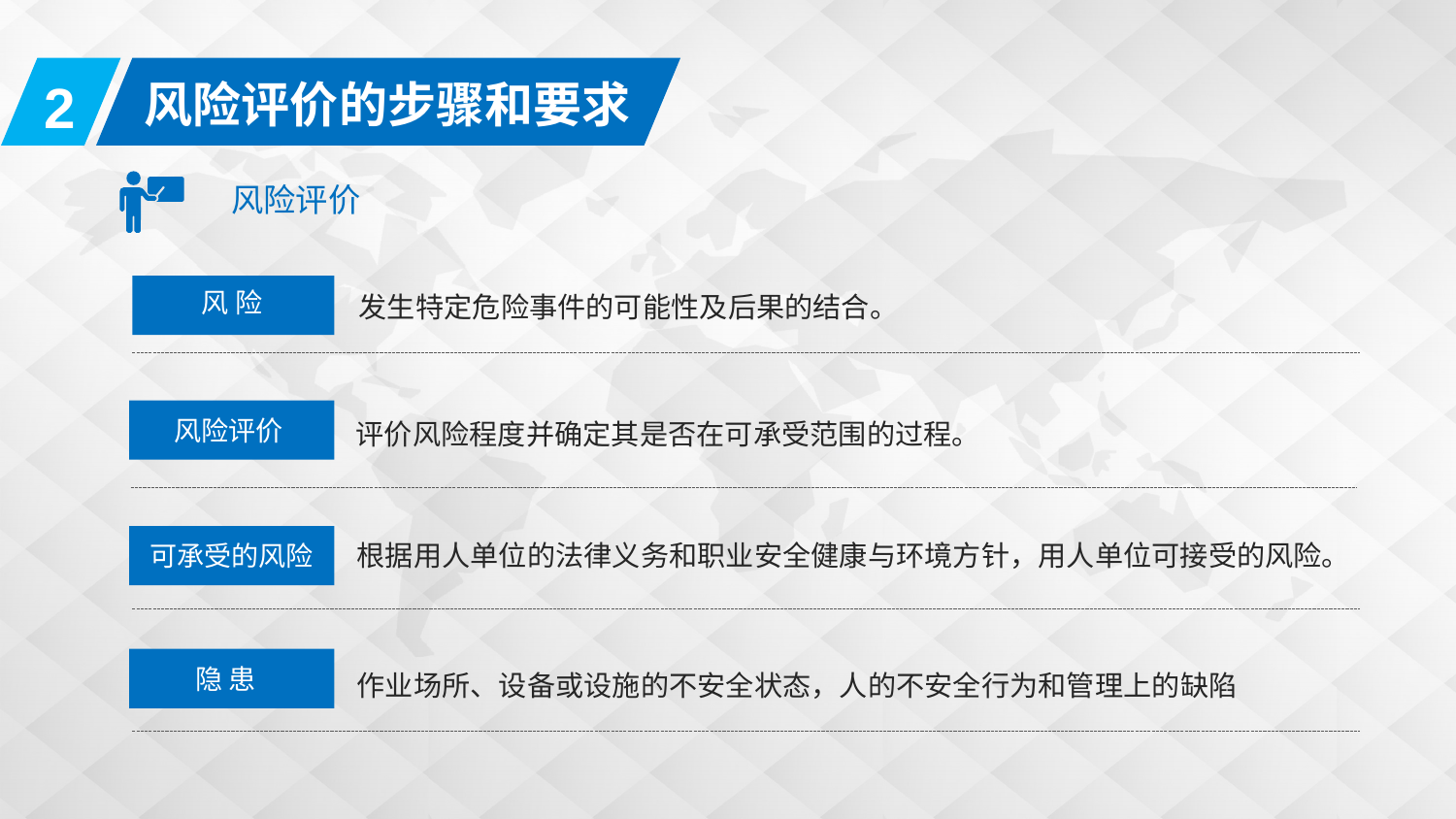

2
风险评价的步骤和要求

风险评价

发生特定危险事件的可能性及后果的结合。
风 险

评价风险程度并确定其是否在可承受范围的过程。
风险评价
根据用人单位的法律义务和职业安全健康与环境方针，用人单位可接受的风险。

可承受的风险

隐 患
作业场所、设备或设施的不安全状态，人的不安全行为和管理上的缺陷